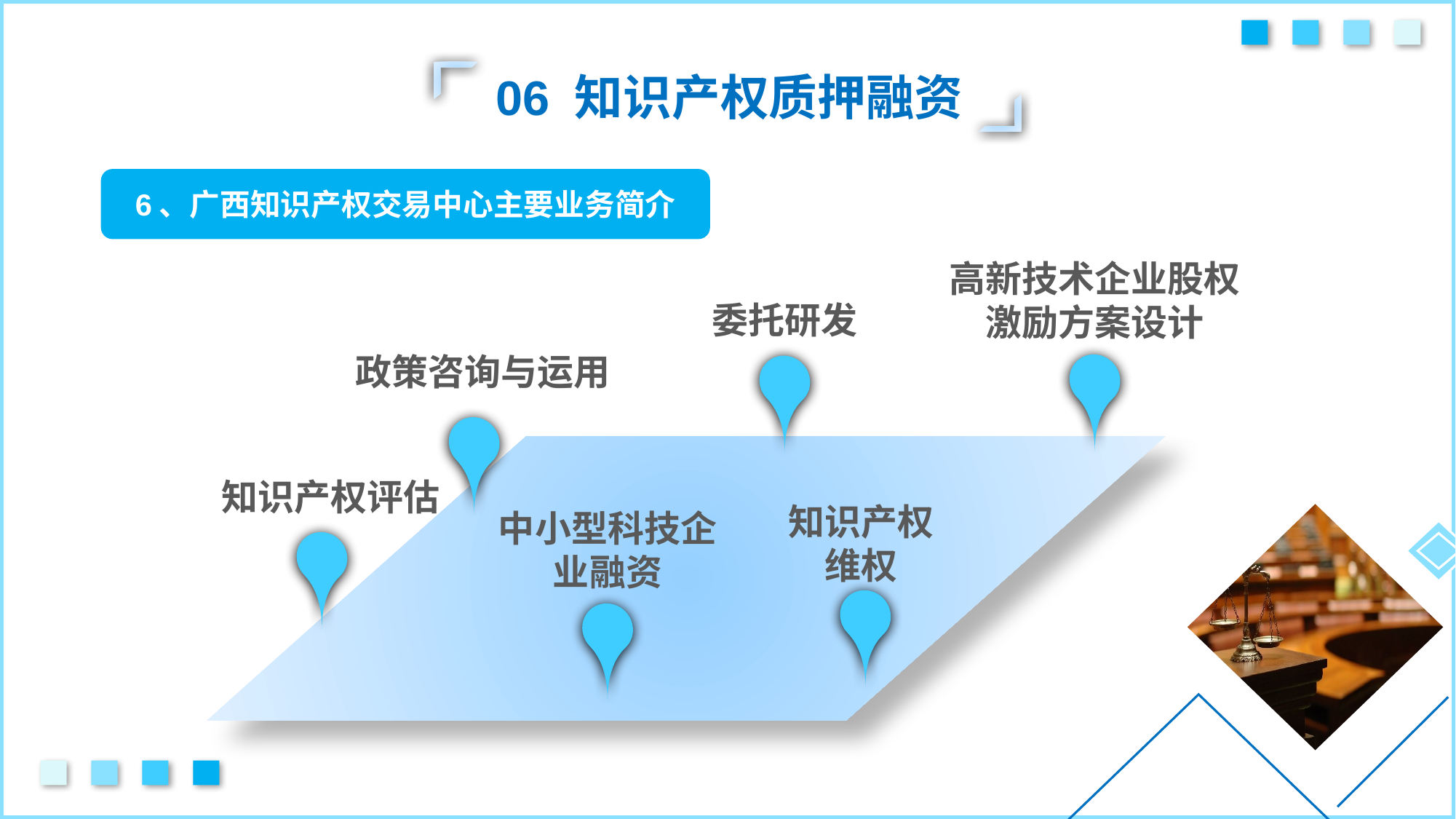

06 知识产权质押融资

6、广西知识产权交易中心主要业务简介
高新技术企业股权激励方案设计
委托研发
政策咨询与运用

知识产权评估
知识产权维权
中小型科技企业融资